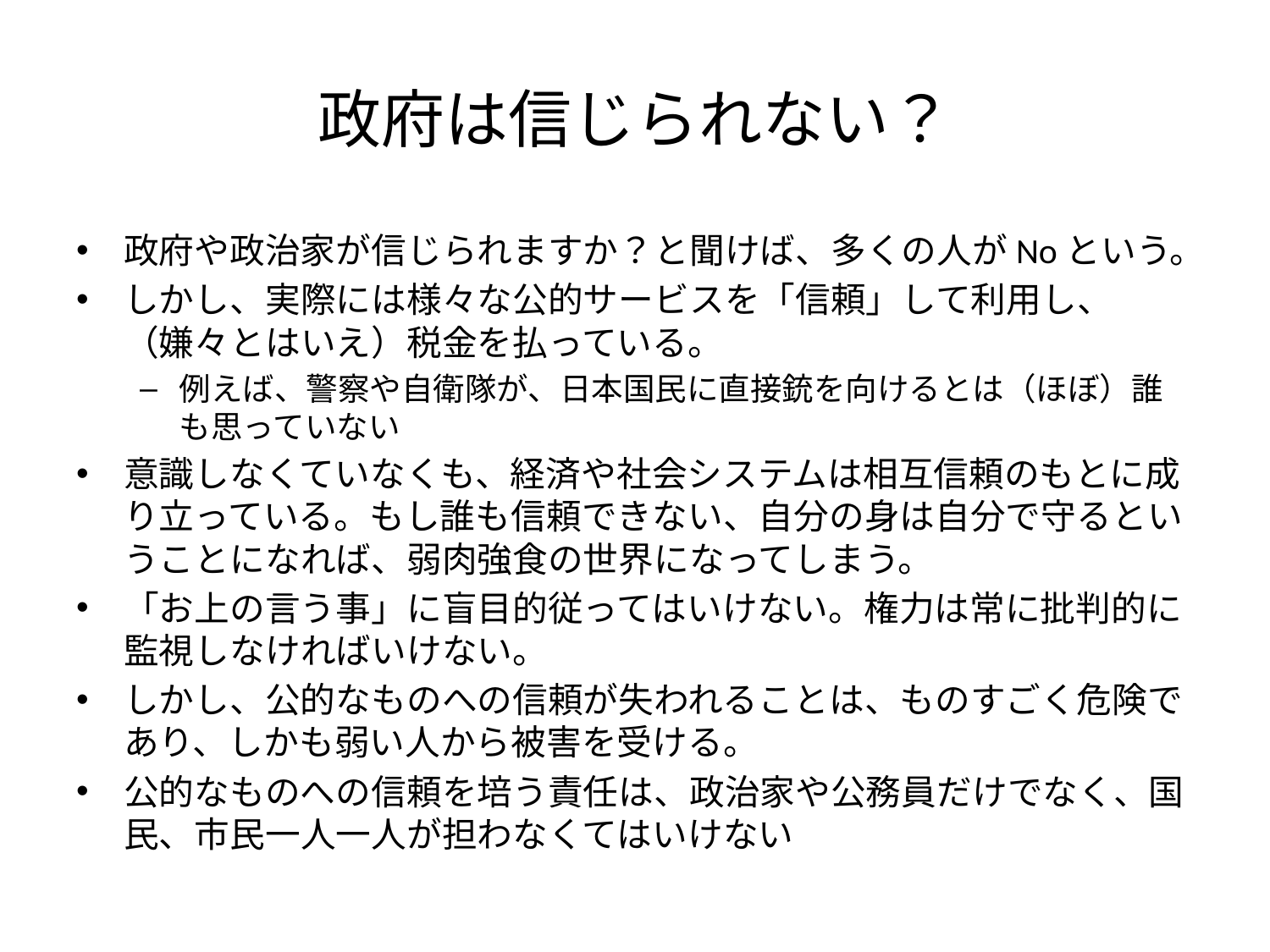

# 政府は信じられない？
政府や政治家が信じられますか？と聞けば、多くの人がNoという。
しかし、実際には様々な公的サービスを「信頼」して利用し、（嫌々とはいえ）税金を払っている。
例えば、警察や自衛隊が、日本国民に直接銃を向けるとは（ほぼ）誰も思っていない
意識しなくていなくも、経済や社会システムは相互信頼のもとに成り立っている。もし誰も信頼できない、自分の身は自分で守るということになれば、弱肉強食の世界になってしまう。
「お上の言う事」に盲目的従ってはいけない。権力は常に批判的に監視しなければいけない。
しかし、公的なものへの信頼が失われることは、ものすごく危険であり、しかも弱い人から被害を受ける。
公的なものへの信頼を培う責任は、政治家や公務員だけでなく、国民、市民一人一人が担わなくてはいけない